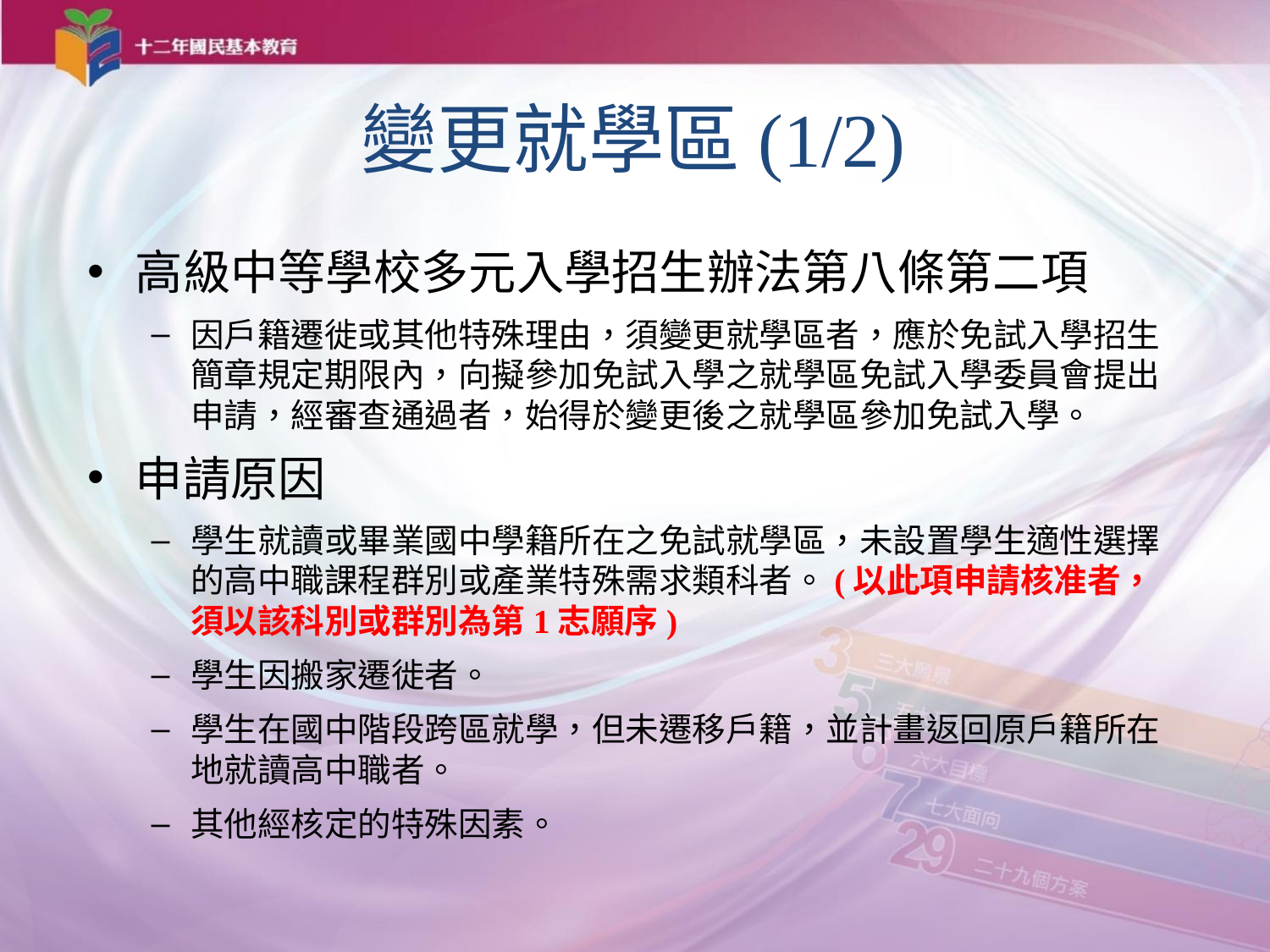

# 變更就學區(1/2)
高級中等學校多元入學招生辦法第八條第二項
因戶籍遷徙或其他特殊理由，須變更就學區者，應於免試入學招生簡章規定期限內，向擬參加免試入學之就學區免試入學委員會提出申請，經審查通過者，始得於變更後之就學區參加免試入學。
申請原因
學生就讀或畢業國中學籍所在之免試就學區，未設置學生適性選擇的高中職課程群別或產業特殊需求類科者。(以此項申請核准者，須以該科別或群別為第1志願序)
學生因搬家遷徙者。
學生在國中階段跨區就學，但未遷移戶籍，並計畫返回原戶籍所在地就讀高中職者。
其他經核定的特殊因素。